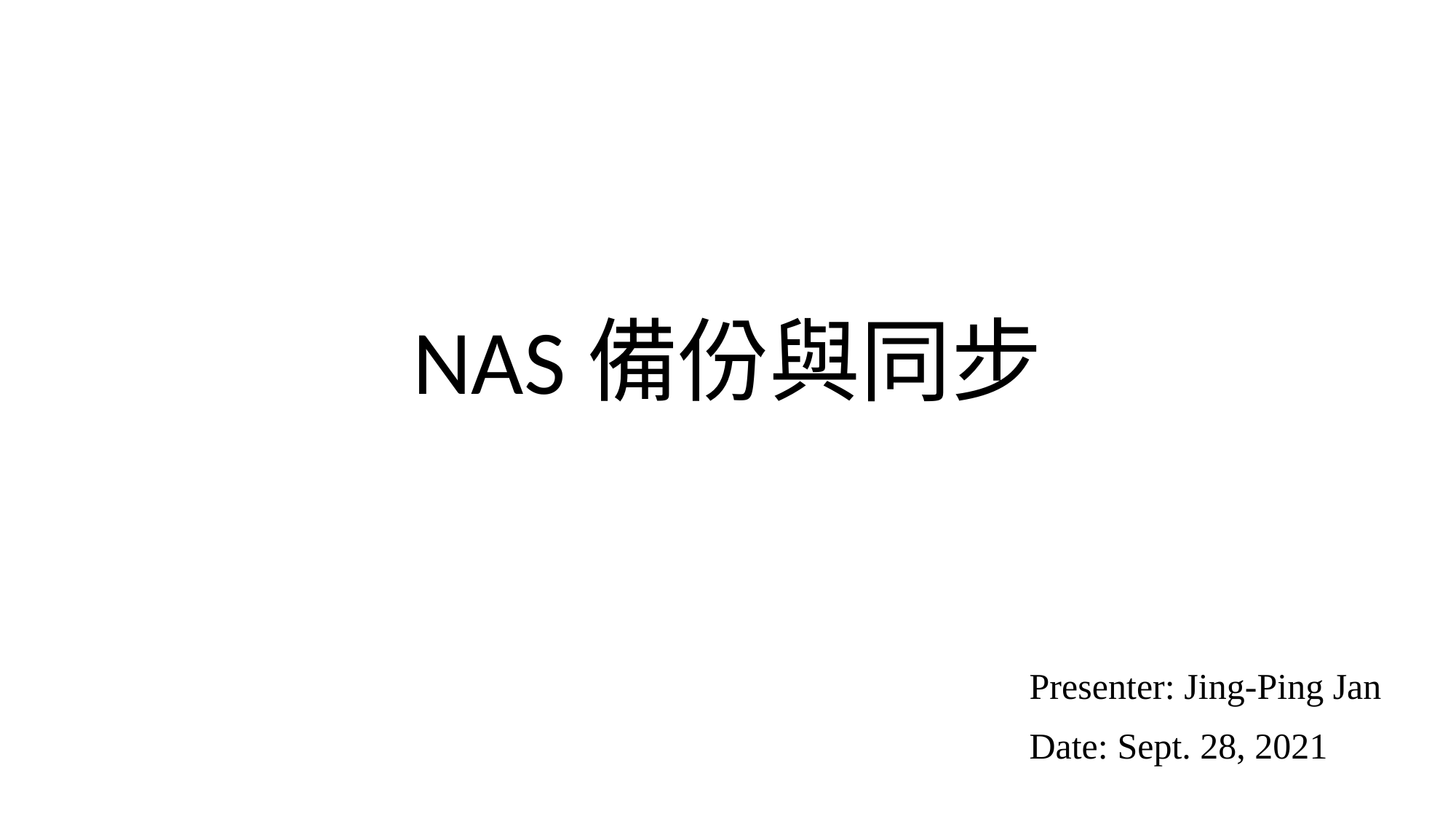

# NAS備份與同步

Presenter: Jing-Ping Jan
Date: Sept. 28, 2021